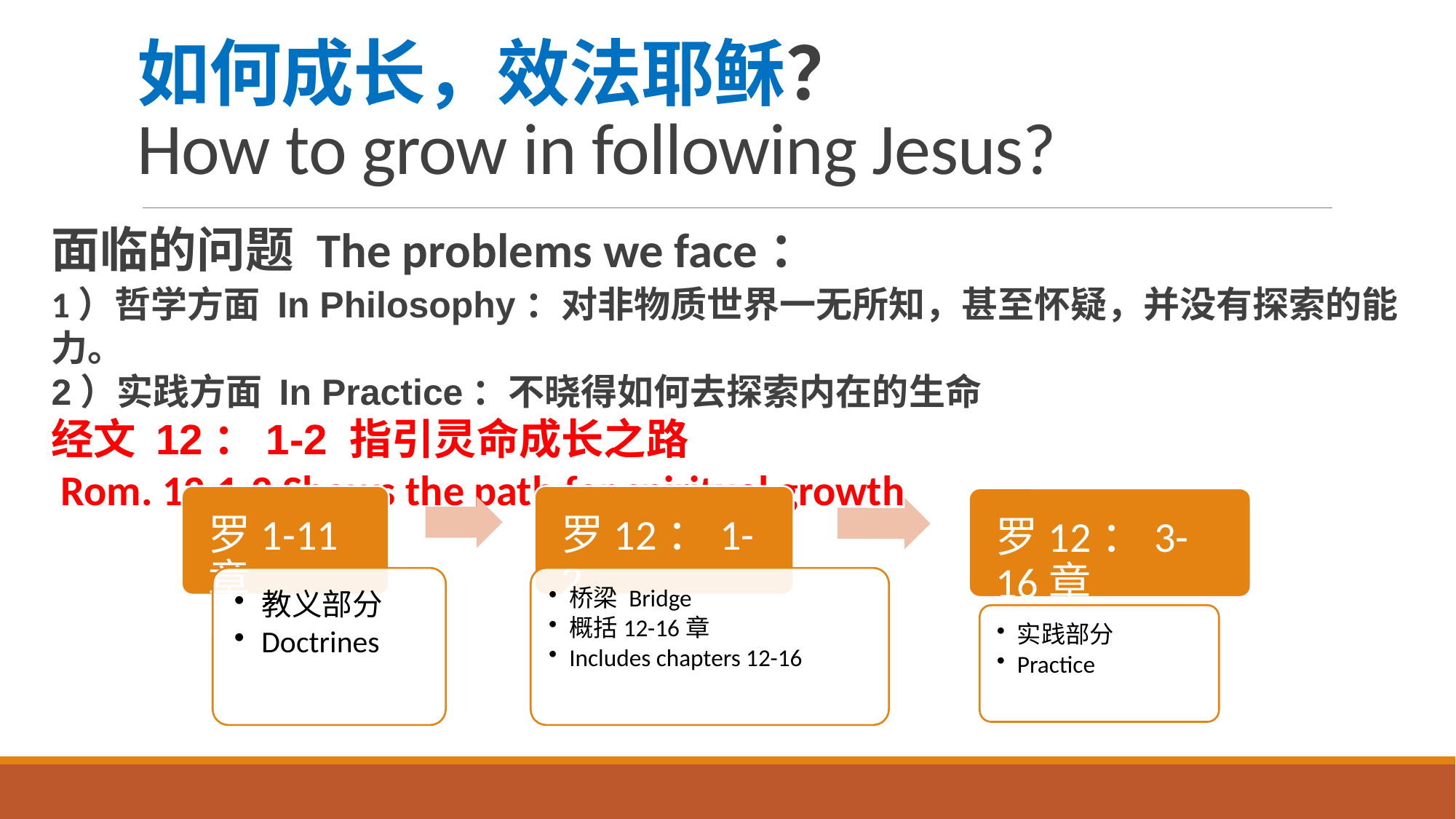

# 如何成长，效法耶稣？ How to grow in following Jesus?
面临的问题 The problems we face：
1）哲学方面 In Philosophy：对非物质世界一无所知，甚至怀疑，并没有探索的能力。
2）实践方面 In Practice：不晓得如何去探索内在的生命
经文 12：1-2 指引灵命成长之路
 Rom. 12:1-2 Shows the path for spiritual growth

罗1-11章
教义部分
Doctrines

罗12：1-2
桥梁 Bridge
概括12-16章
Includes chapters 12-16

罗12：3-16章
实践部分
Practice